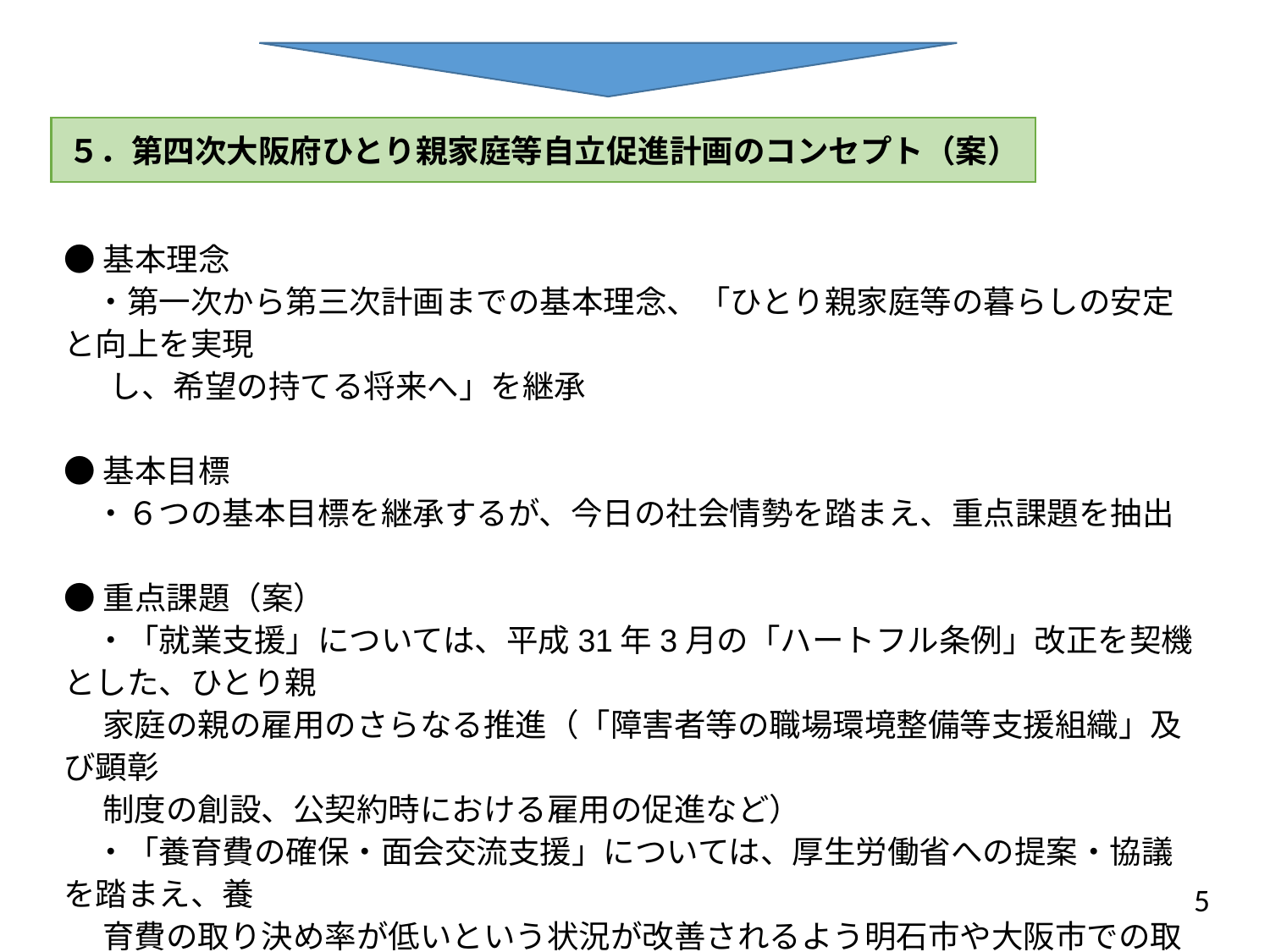

５．第四次大阪府ひとり親家庭等自立促進計画のコンセプト（案）
●基本理念
　・第一次から第三次計画までの基本理念、「ひとり親家庭等の暮らしの安定と向上を実現
　  し、希望の持てる将来へ」を継承

●基本目標
　・６つの基本目標を継承するが、今日の社会情勢を踏まえ、重点課題を抽出

●重点課題（案）
　・「就業支援」については、平成31年3月の「ハートフル条例」改正を契機とした、ひとり親
　 家庭の親の雇用のさらなる推進（「障害者等の職場環境整備等支援組織」及び顕彰
　 制度の創設、公契約時における雇用の促進など）
　・「養育費の確保・面会交流支援」については、厚生労働省への提案・協議を踏まえ、養
　 育費の取り決め率が低いという状況が改善されるよう明石市や大阪市での取組を参考と
   した支援策を検討するとともに、国における共同親権導入の検討状況を注視
　・「相談機能の充実」については、平成32年6月（予定）の府立母子・父子福祉セン
　 ターの設置を契機とした、相談体制の機能強化
5